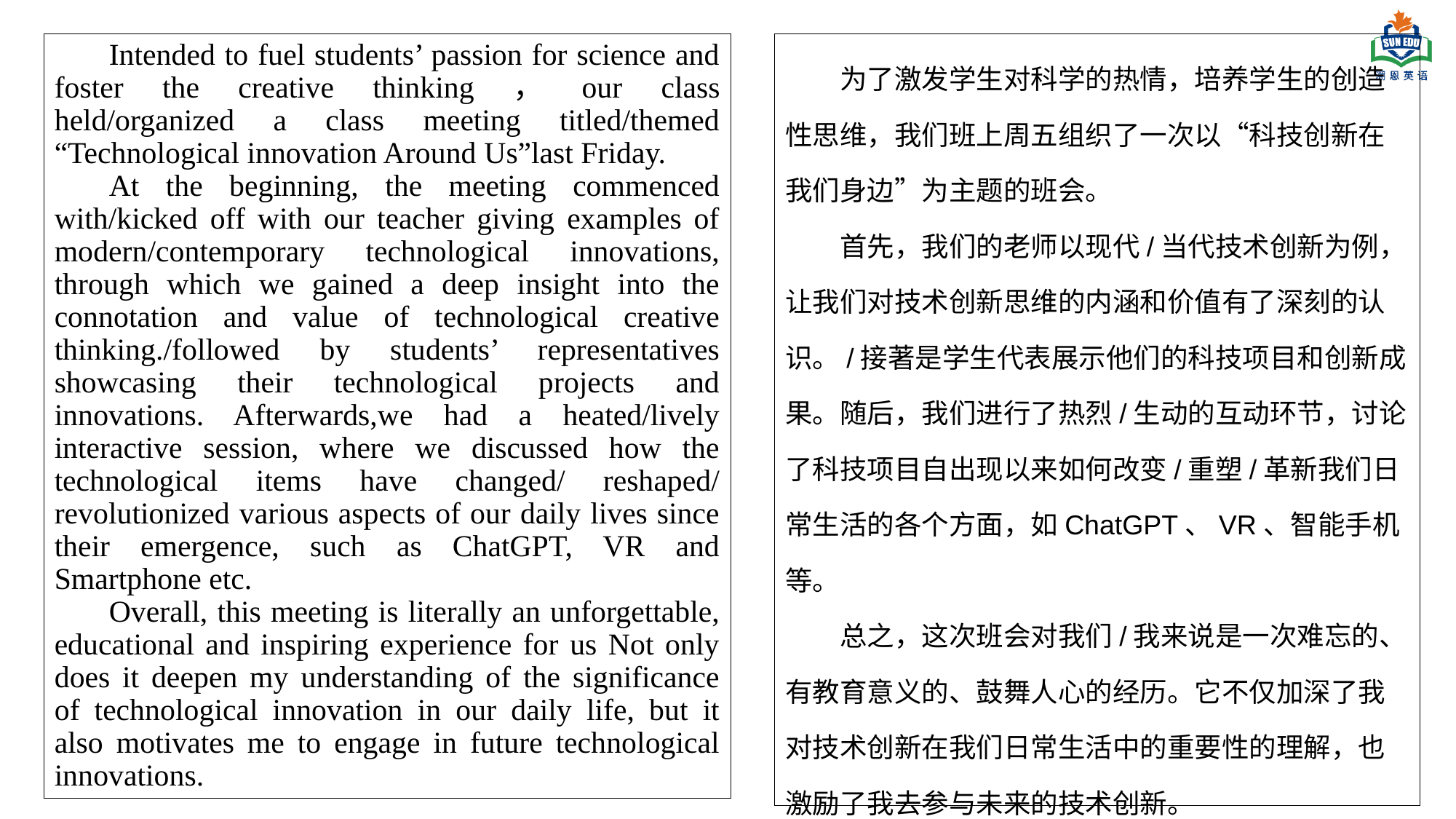

Intended to fuel students’ passion for science and foster the creative thinking，our class held/organized a class meeting titled/themed “Technological innovation Around Us”last Friday.
At the beginning, the meeting commenced with/kicked off with our teacher giving examples of modern/contemporary technological innovations, through which we gained a deep insight into the connotation and value of technological creative thinking./followed by students’ representatives showcasing their technological projects and innovations. Afterwards,we had a heated/lively interactive session, where we discussed how the technological items have changed/ reshaped/ revolutionized various aspects of our daily lives since their emergence, such as ChatGPT, VR and Smartphone etc.
Overall, this meeting is literally an unforgettable, educational and inspiring experience for us Not only does it deepen my understanding of the significance of technological innovation in our daily life, but it also motivates me to engage in future technological innovations.
为了激发学生对科学的热情，培养学生的创造性思维，我们班上周五组织了一次以“科技创新在我们身边”为主题的班会。
首先，我们的老师以现代/当代技术创新为例，让我们对技术创新思维的内涵和价值有了深刻的认识。/接著是学生代表展示他们的科技项目和创新成果。随后，我们进行了热烈/生动的互动环节，讨论了科技项目自出现以来如何改变/重塑/革新我们日常生活的各个方面，如ChatGPT、VR、智能手机等。
总之，这次班会对我们/我来说是一次难忘的、有教育意义的、鼓舞人心的经历。它不仅加深了我对技术创新在我们日常生活中的重要性的理解，也激励了我去参与未来的技术创新。